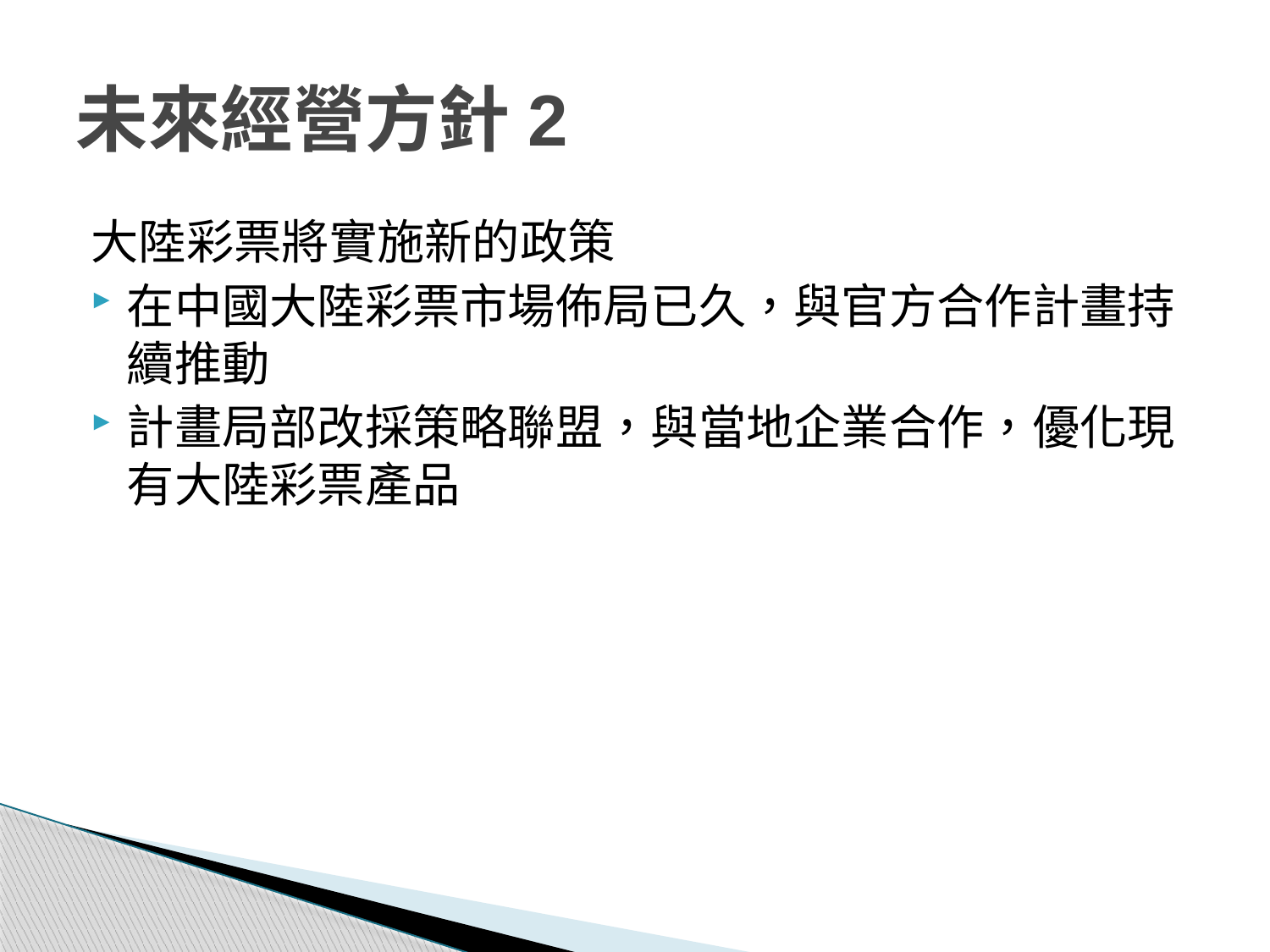

# 未來經營方針2
大陸彩票將實施新的政策
在中國大陸彩票市場佈局已久，與官方合作計畫持續推動
計畫局部改採策略聯盟，與當地企業合作，優化現有大陸彩票產品